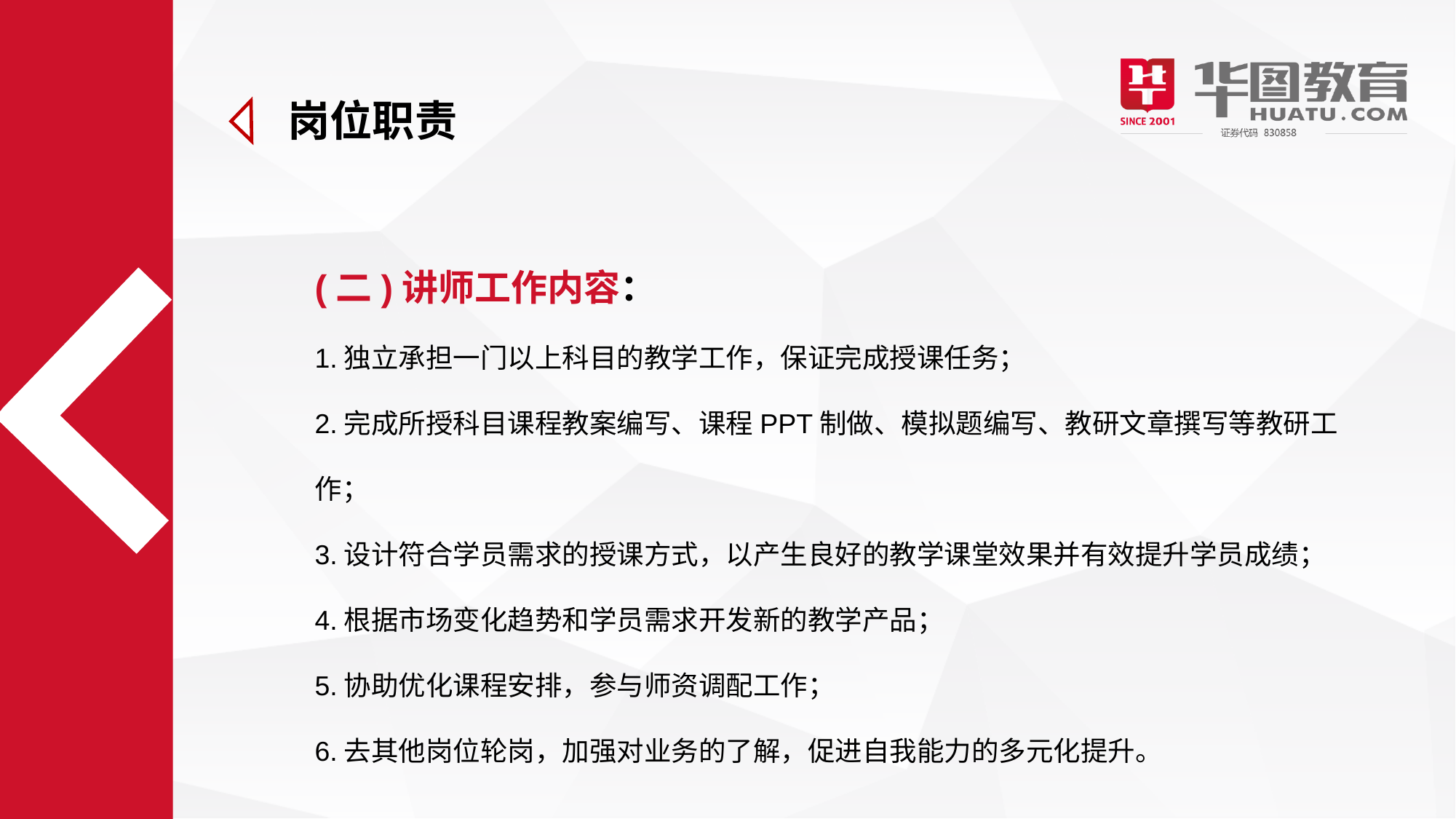

岗位职责

(二)讲师工作内容：
1.独立承担一门以上科目的教学工作，保证完成授课任务；
2.完成所授科目课程教案编写、课程PPT制做、模拟题编写、教研文章撰写等教研工作；
3.设计符合学员需求的授课方式，以产生良好的教学课堂效果并有效提升学员成绩；
4.根据市场变化趋势和学员需求开发新的教学产品；
5.协助优化课程安排，参与师资调配工作；
6.去其他岗位轮岗，加强对业务的了解，促进自我能力的多元化提升。